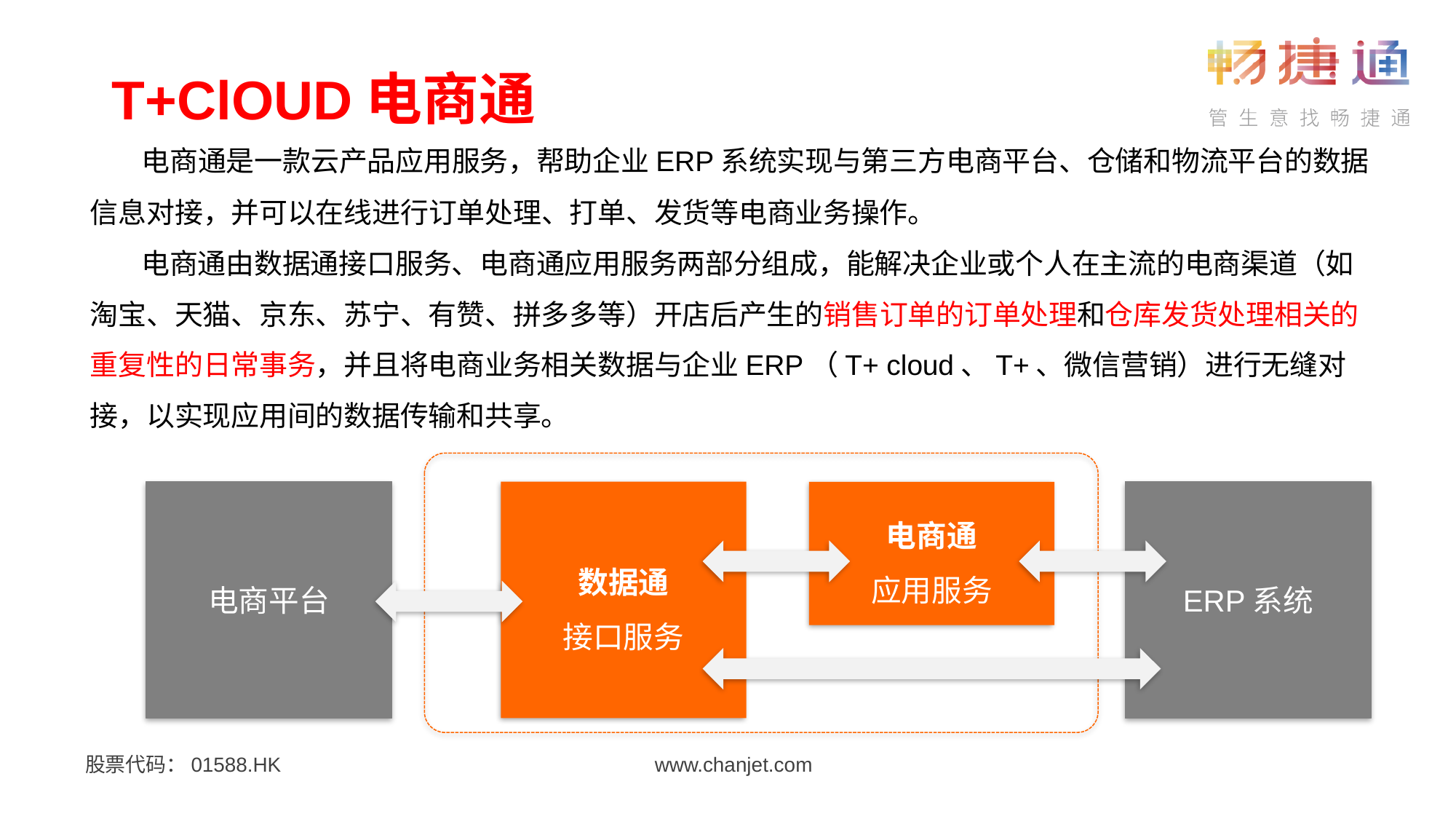

T+ClOUD电商通
      电商通是一款云产品应用服务，帮助企业ERP系统实现与第三方电商平台、仓储和物流平台的数据信息对接，并可以在线进行订单处理、打单、发货等电商业务操作。
       电商通由数据通接口服务、电商通应用服务两部分组成，能解决企业或个人在主流的电商渠道（如淘宝、天猫、京东、苏宁、有赞、拼多多等）开店后产生的销售订单的订单处理和仓库发货处理相关的重复性的日常事务，并且将电商业务相关数据与企业ERP（T+ cloud、T+、微信营销）进行无缝对接，以实现应用间的数据传输和共享。

电商平台
数据通
接口服务
ERP系统
电商通
应用服务